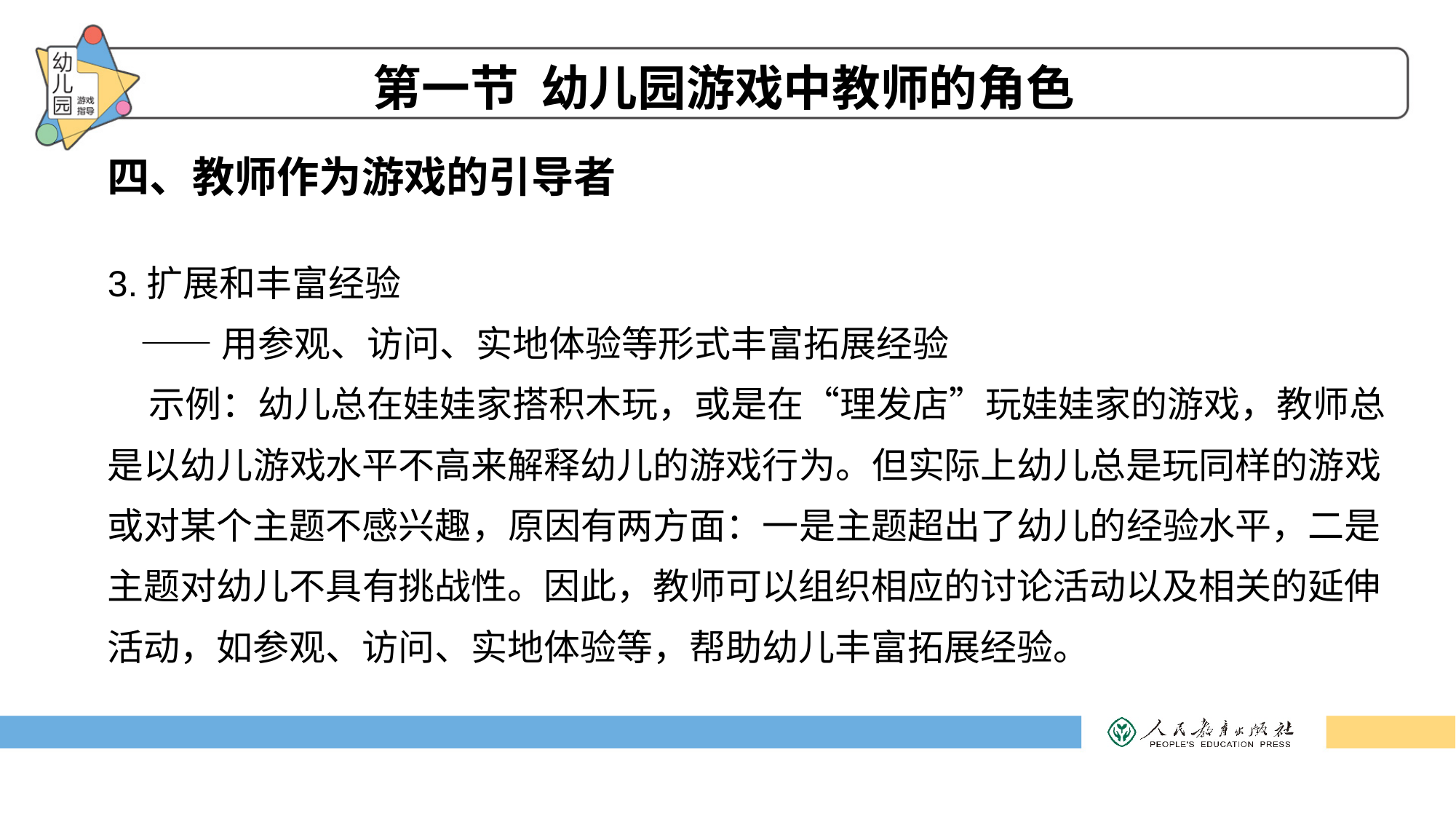

# 第一节  幼儿园游戏中教师的角色
四、教师作为游戏的引导者

3.扩展和丰富经验
    ——用参观、访问、实地体验等形式丰富拓展经验
    示例：幼儿总在娃娃家搭积木玩，或是在“理发店”玩娃娃家的游戏，教师总是以幼儿游戏水平不高来解释幼儿的游戏行为。但实际上幼儿总是玩同样的游戏或对某个主题不感兴趣，原因有两方面：一是主题超出了幼儿的经验水平，二是主题对幼儿不具有挑战性。因此，教师可以组织相应的讨论活动以及相关的延伸活动，如参观、访问、实地体验等，帮助幼儿丰富拓展经验。